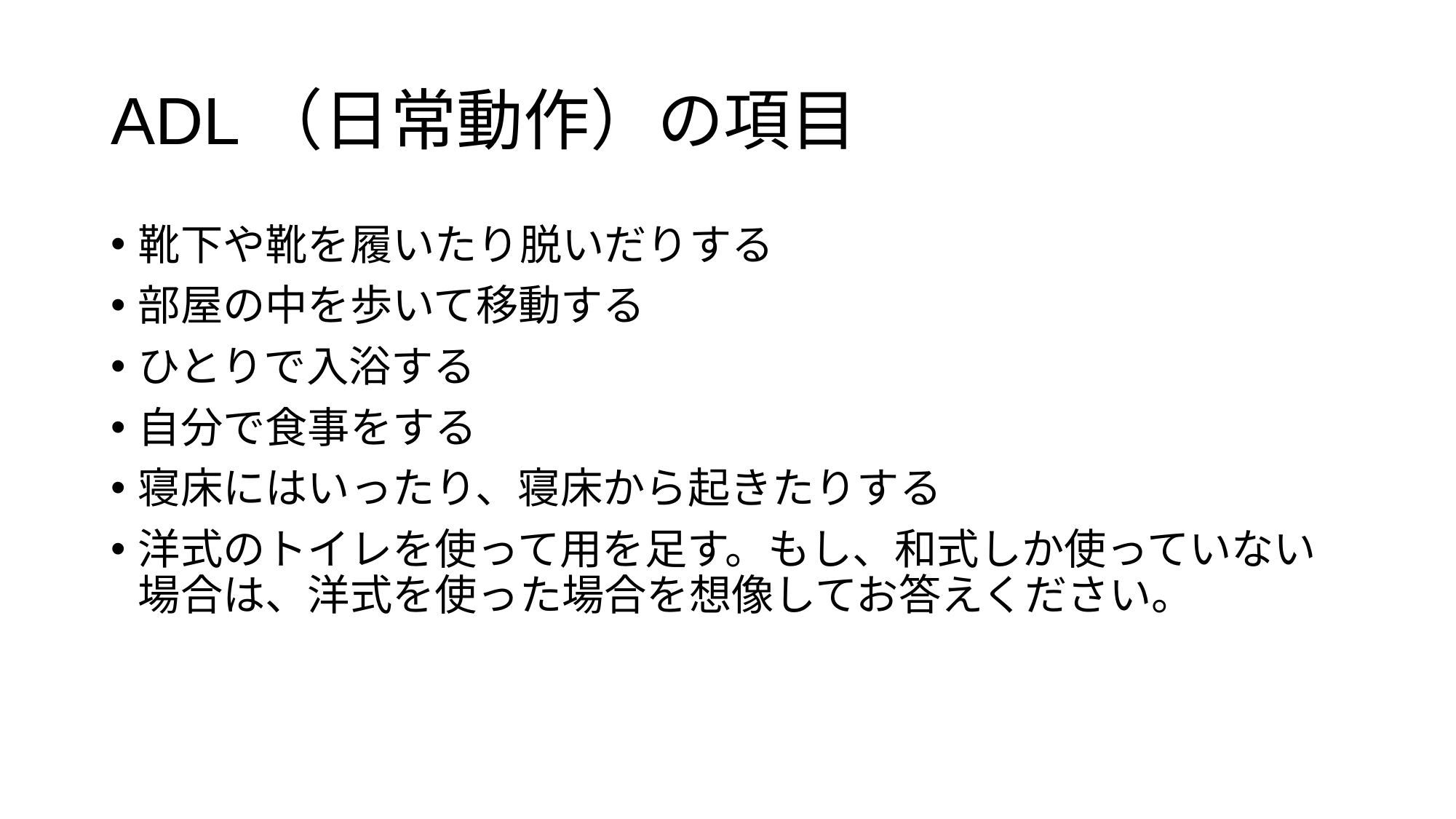

# ADL（日常動作）の項目
靴下や靴を履いたり脱いだりする
部屋の中を歩いて移動する
ひとりで入浴する
自分で食事をする
寝床にはいったり、寝床から起きたりする
洋式のトイレを使って用を足す。もし、和式しか使っていない場合は、洋式を使った場合を想像してお答えください。